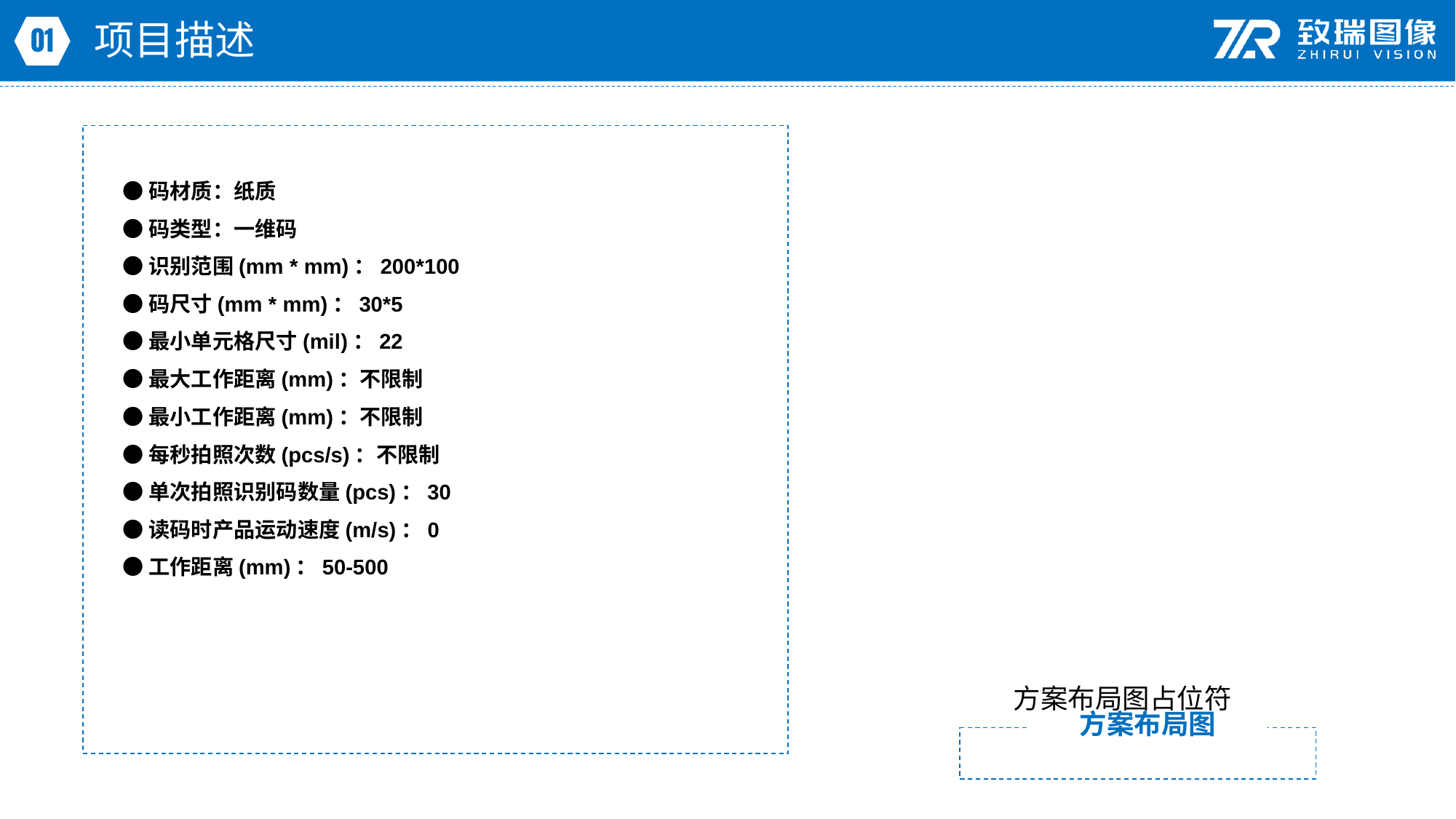

项目描述
01

●码材质：纸质
●码类型：一维码
●识别范围(mm * mm)：200*100
●码尺寸(mm * mm)：30*5
●最小单元格尺寸(mil)：22
●最大工作距离(mm)：不限制
●最小工作距离(mm)：不限制
●每秒拍照次数(pcs/s)：不限制
●单次拍照识别码数量(pcs)：30
●读码时产品运动速度(m/s)：0
●工作距离(mm)：50-500
方案布局图占位符
方案布局图